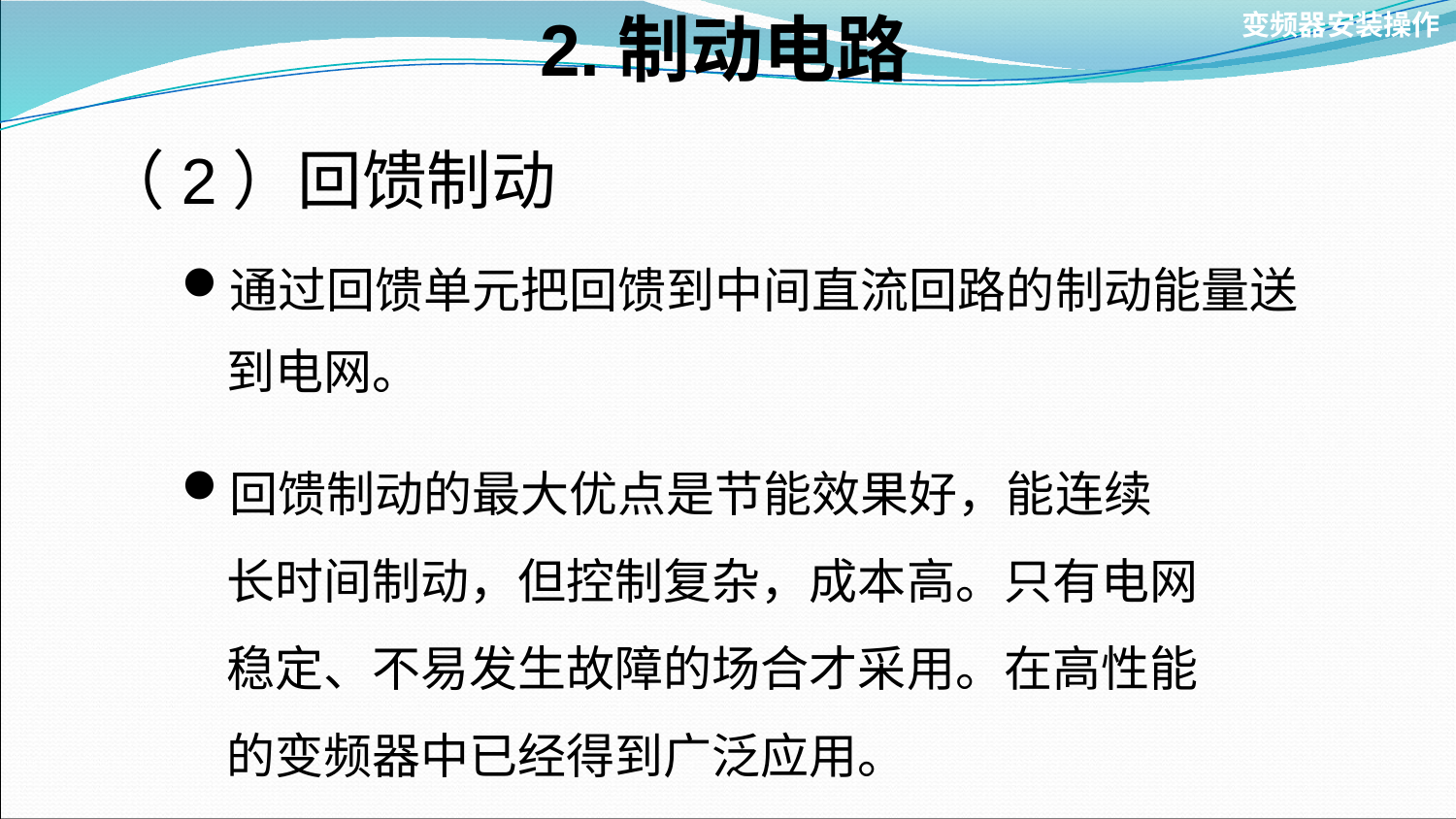

变频器安装操作
# 2.制动电路
（2）回馈制动
通过回馈单元把回馈到中间直流回路的制动能量送到电网。
回馈制动的最大优点是节能效果好，能连续长时间制动，但控制复杂，成本高。只有电网稳定、不易发生故障的场合才采用。在高性能的变频器中已经得到广泛应用。
15